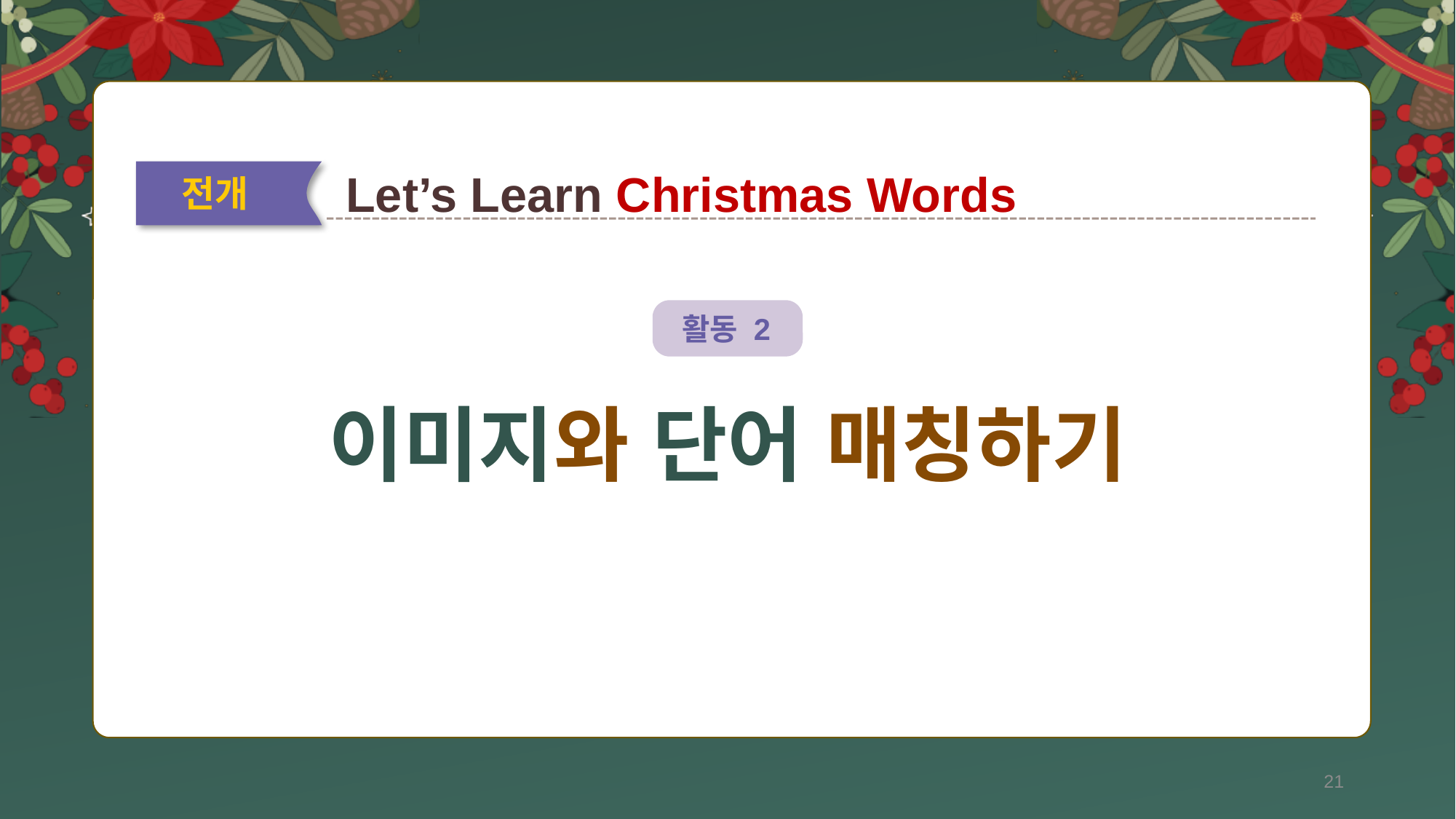

Let’s Learn Christmas Words

전개

활동 2
이미지와 단어 매칭하기